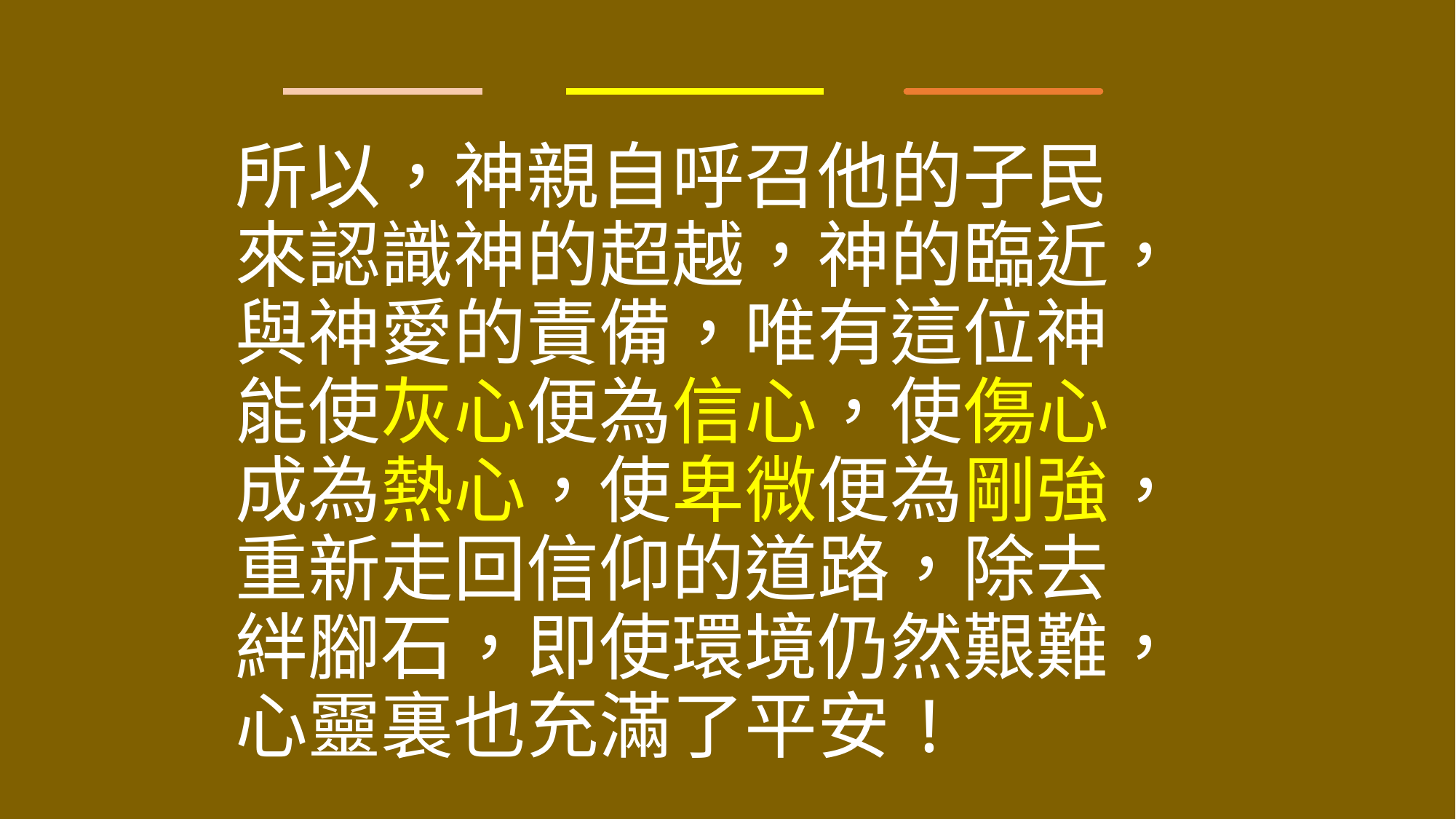

所以，神親自呼召他的子民來認識神的超越，神的臨近，與神愛的責備，唯有這位神能使灰心便為信心，使傷心成為熱心，使卑微便為剛強，重新走回信仰的道路，除去絆腳石，即使環境仍然艱難，心靈裏也充滿了平安!